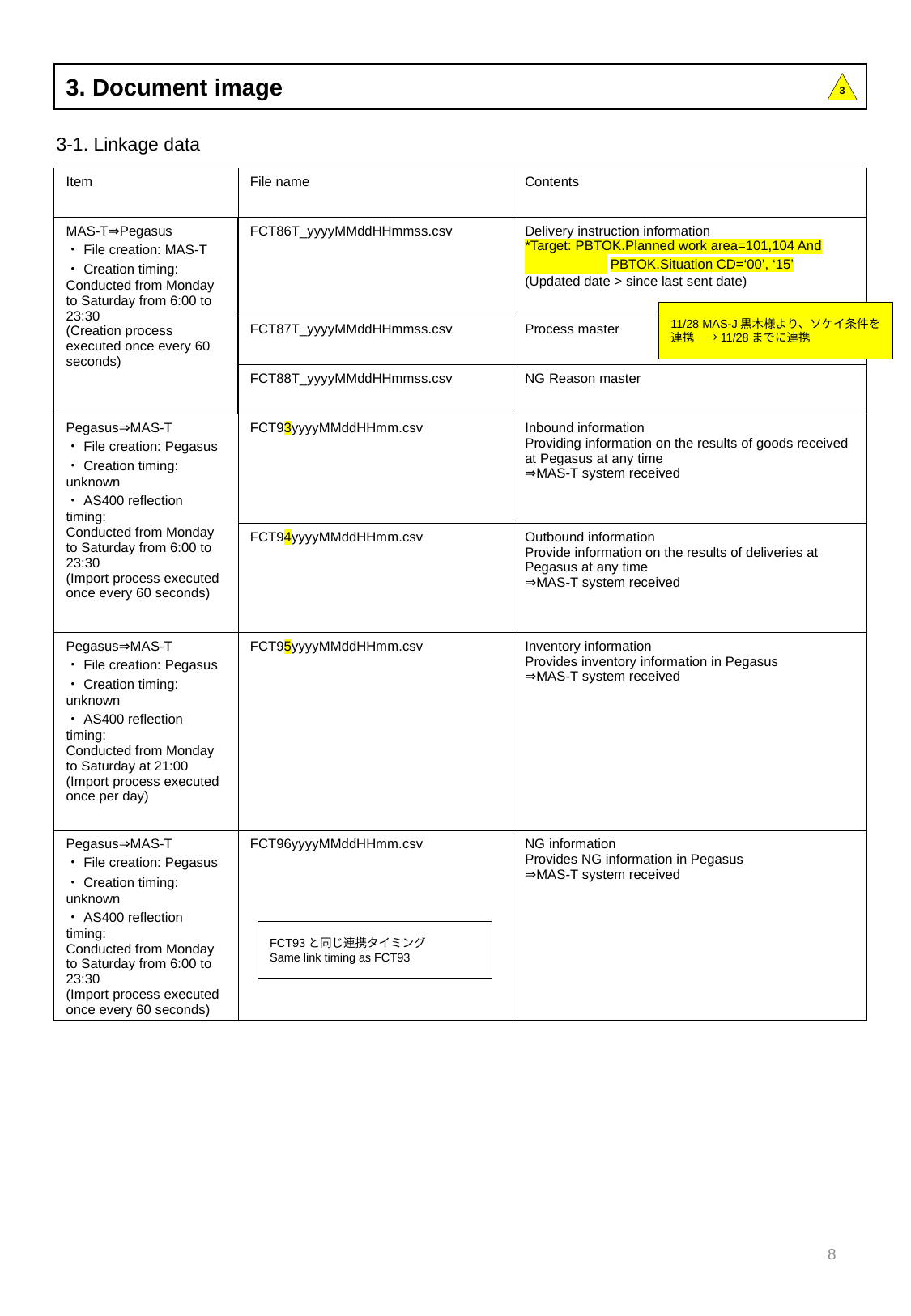

3. Document image
3
3-1. Linkage data
| Item | File name | Contents |
| --- | --- | --- |
| MAS-T⇒Pegasus ・File creation: MAS-T ・Creation timing: Conducted from Monday to Saturday from 6:00 to 23:30 (Creation process executed once every 60 seconds) | FCT86T\_yyyyMMddHHmmss.csv | Delivery instruction information \*Target: PBTOK.Planned work area=101,104 And 　　　　　　PBTOK.Situation CD=‘00’, ‘15’ (Updated date > since last sent date) |
|  | FCT87T\_yyyyMMddHHmmss.csv | Process master |
|  | FCT88T\_yyyyMMddHHmmss.csv | NG Reason master |
| Pegasus⇒MAS-T ・File creation: Pegasus ・Creation timing: unknown ・AS400 reflection timing: Conducted from Monday to Saturday from 6:00 to 23:30 (Import process executed once every 60 seconds) | FCT93yyyyMMddHHmm.csv | Inbound information Providing information on the results of goods received at Pegasus at any time ⇒MAS-T system received |
|  | FCT94yyyyMMddHHmm.csv | Outbound information Provide information on the results of deliveries at Pegasus at any time ⇒MAS-T system received |
| Pegasus⇒MAS-T ・File creation: Pegasus ・Creation timing: unknown ・AS400 reflection timing: Conducted from Monday to Saturday at 21:00 (Import process executed once per day) | FCT95yyyyMMddHHmm.csv | Inventory information Provides inventory information in Pegasus ⇒MAS-T system received |
| Pegasus⇒MAS-T ・File creation: Pegasus ・Creation timing: unknown ・AS400 reflection timing: Conducted from Monday to Saturday from 6:00 to 23:30 (Import process executed once every 60 seconds) | FCT96yyyyMMddHHmm.csv | NG information Provides NG information in Pegasus ⇒MAS-T system received |
11/28 MAS-J黒木様より、ソケイ条件を連携　→11/28までに連携
FCT93と同じ連携タイミング
Same link timing as FCT93
8